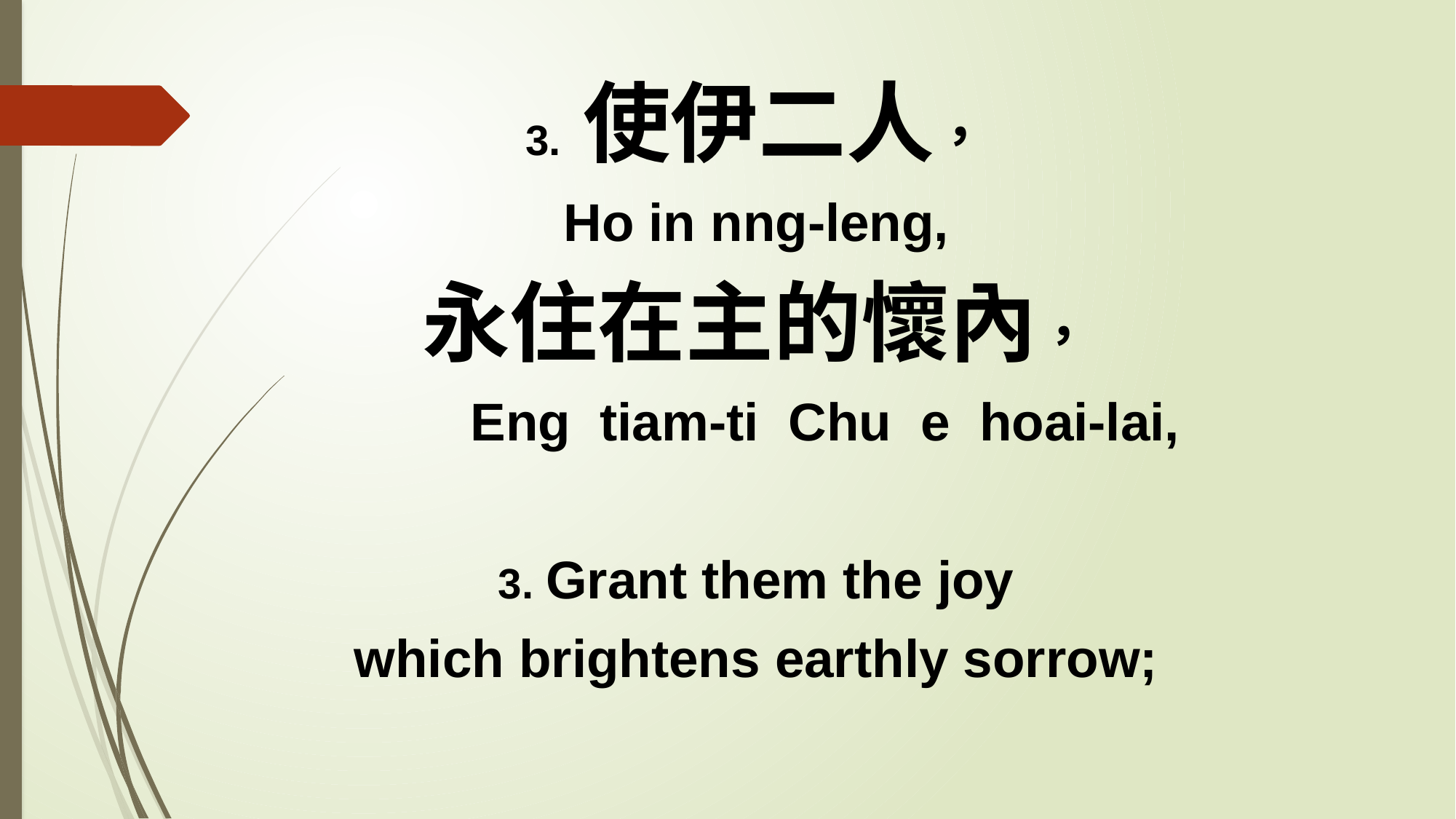

3. 使伊二人，
Ho in nng-leng,
永住在主的懷內，
                  Eng  tiam-ti  Chu  e  hoai-lai,

3. Grant them the joy
which brightens earthly sorrow;